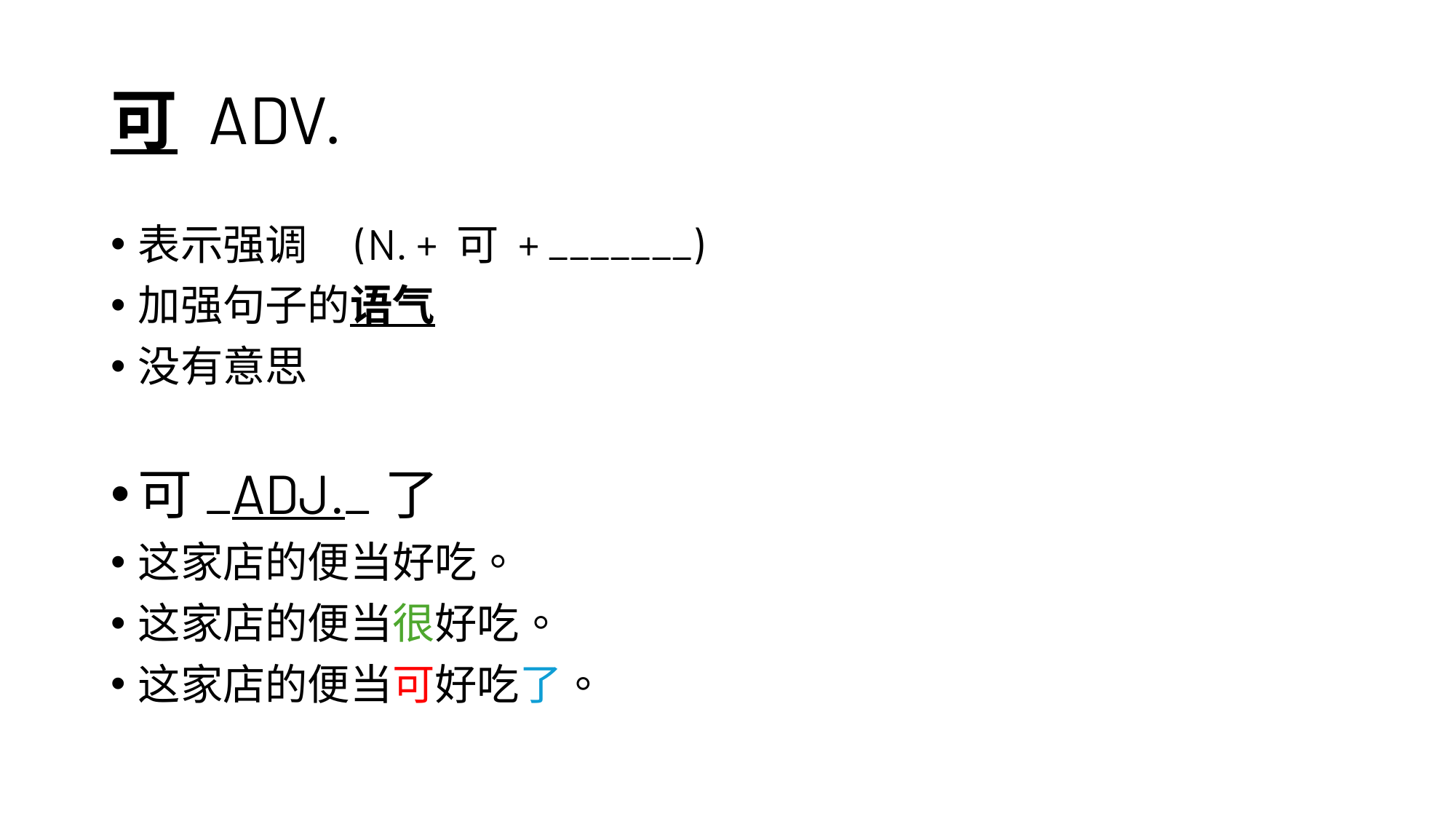

# 可 ADV.
表示强调	(N. + 可 + _______)
加强句子的语气
没有意思

可_ADJ._了
这家店的便当好吃。
这家店的便当很好吃。
这家店的便当可好吃了。